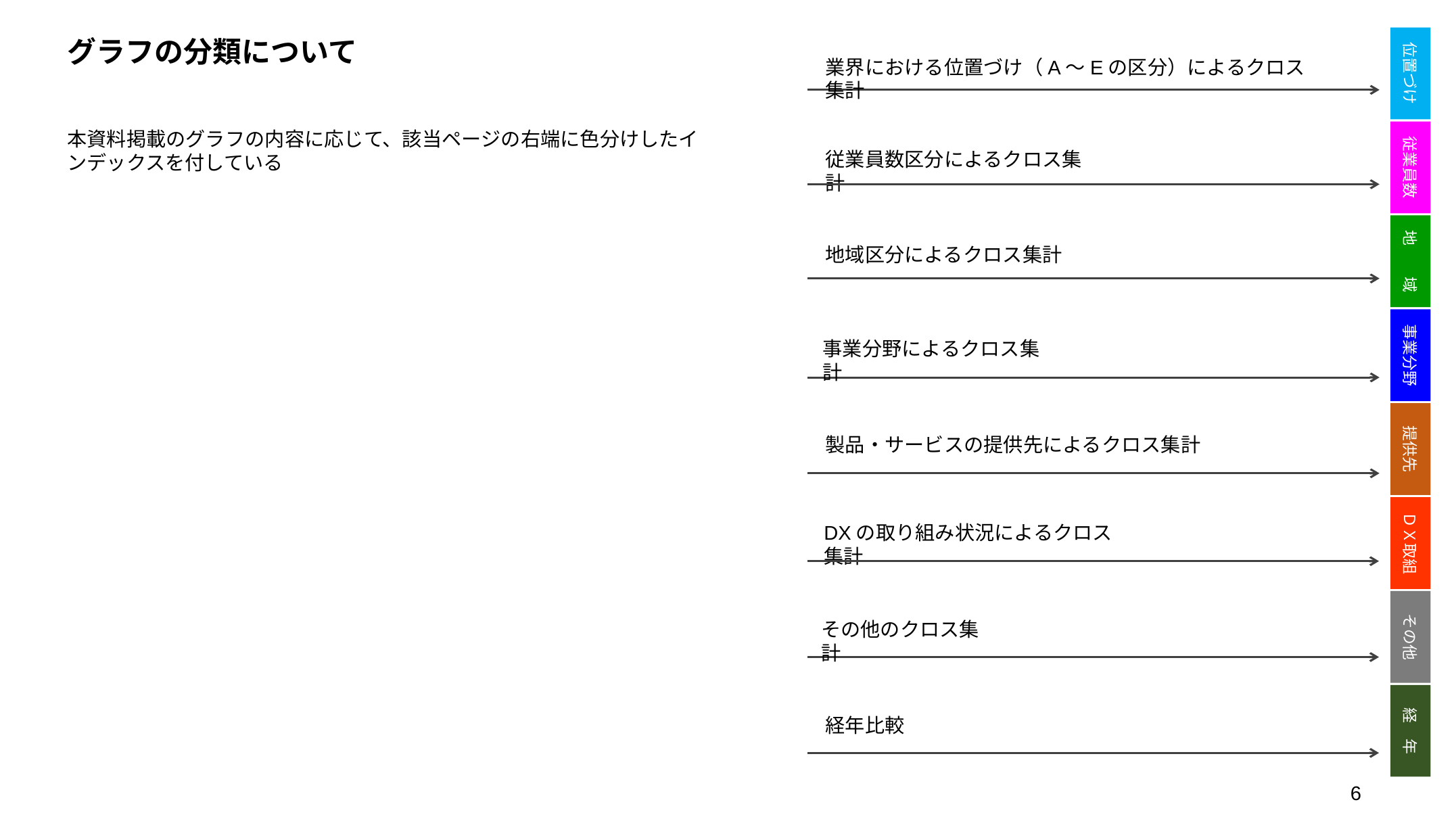

グラフの分類について
業界における位置づけ（A～Eの区分）によるクロス集計
本資料掲載のグラフの内容に応じて、該当ページの右端に色分けしたインデックスを付している
従業員数区分によるクロス集計
地域区分によるクロス集計
事業分野によるクロス集計
製品・サービスの提供先によるクロス集計
DXの取り組み状況によるクロス集計
その他のクロス集計
経年比較
6